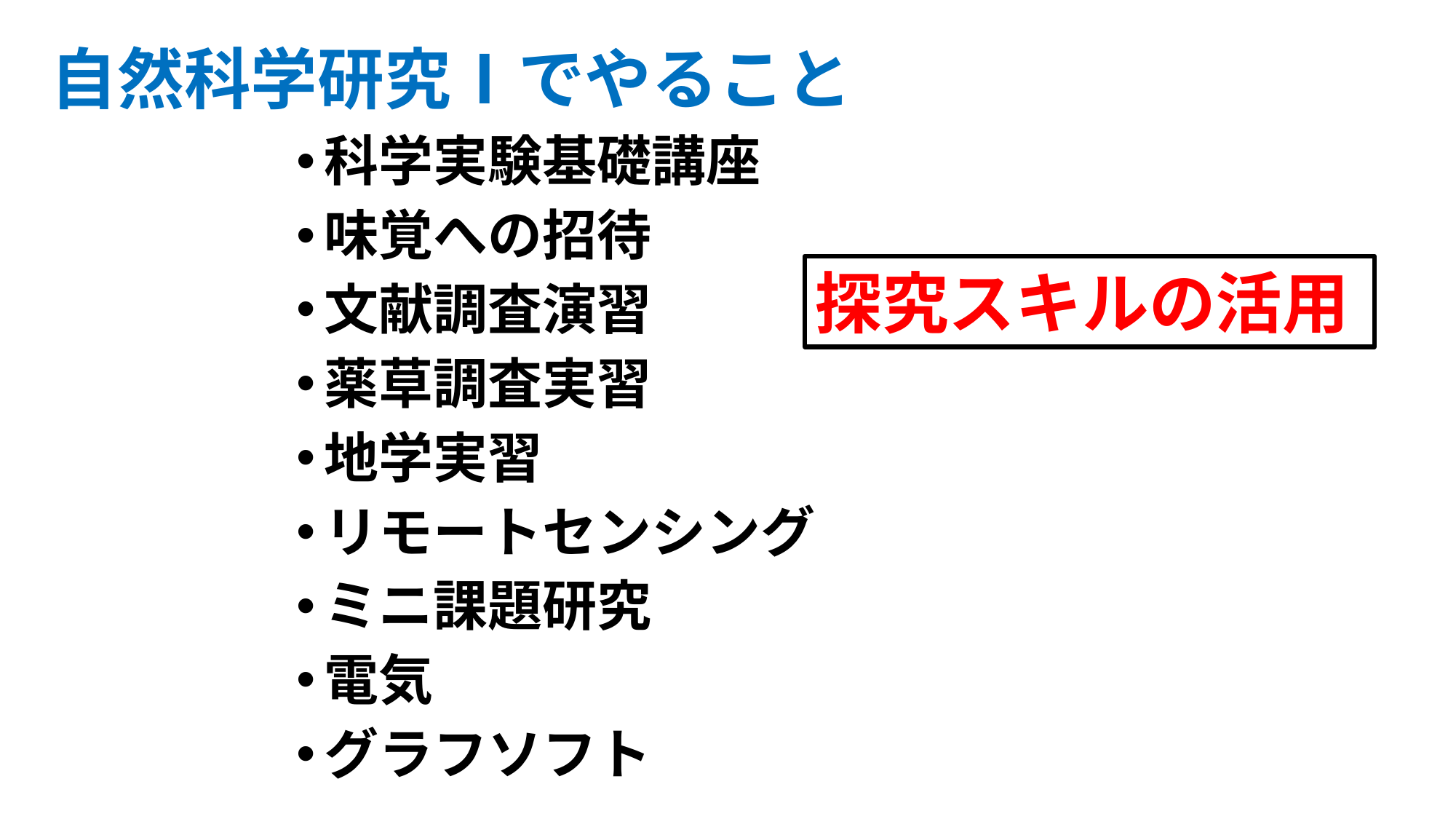

# 自然科学研究Ⅰでやること
科学実験基礎講座
味覚への招待
文献調査演習
薬草調査実習
地学実習
リモートセンシング
ミニ課題研究
電気
グラフソフト

探究スキルの活用